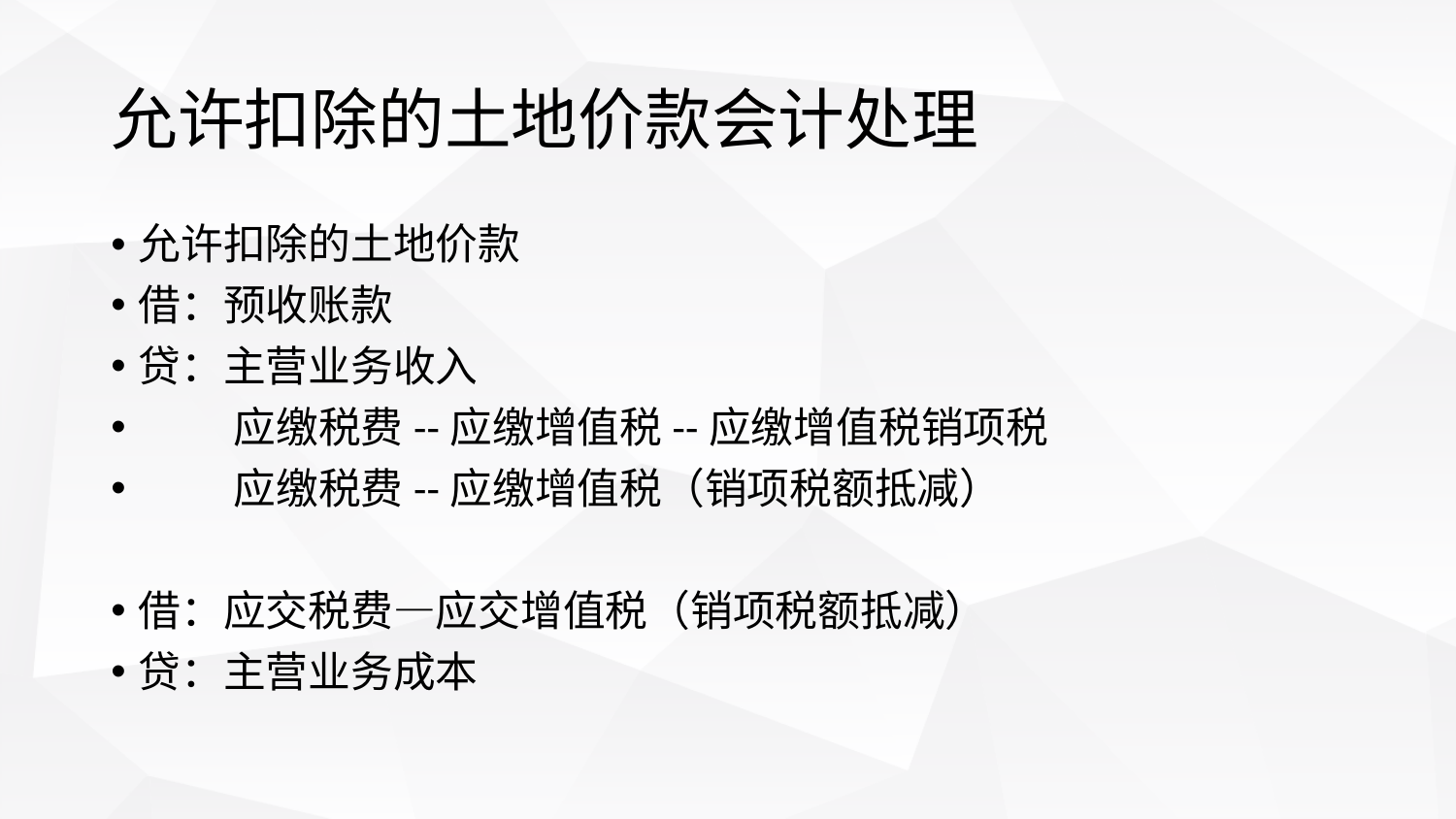

# 允许扣除的土地价款会计处理
允许扣除的土地价款
借：预收账款
贷：主营业务收入
         应缴税费--应缴增值税--应缴增值税销项税
         应缴税费--应缴增值税（销项税额抵减）

借：应交税费—应交增值税（销项税额抵减）
贷：主营业务成本
51